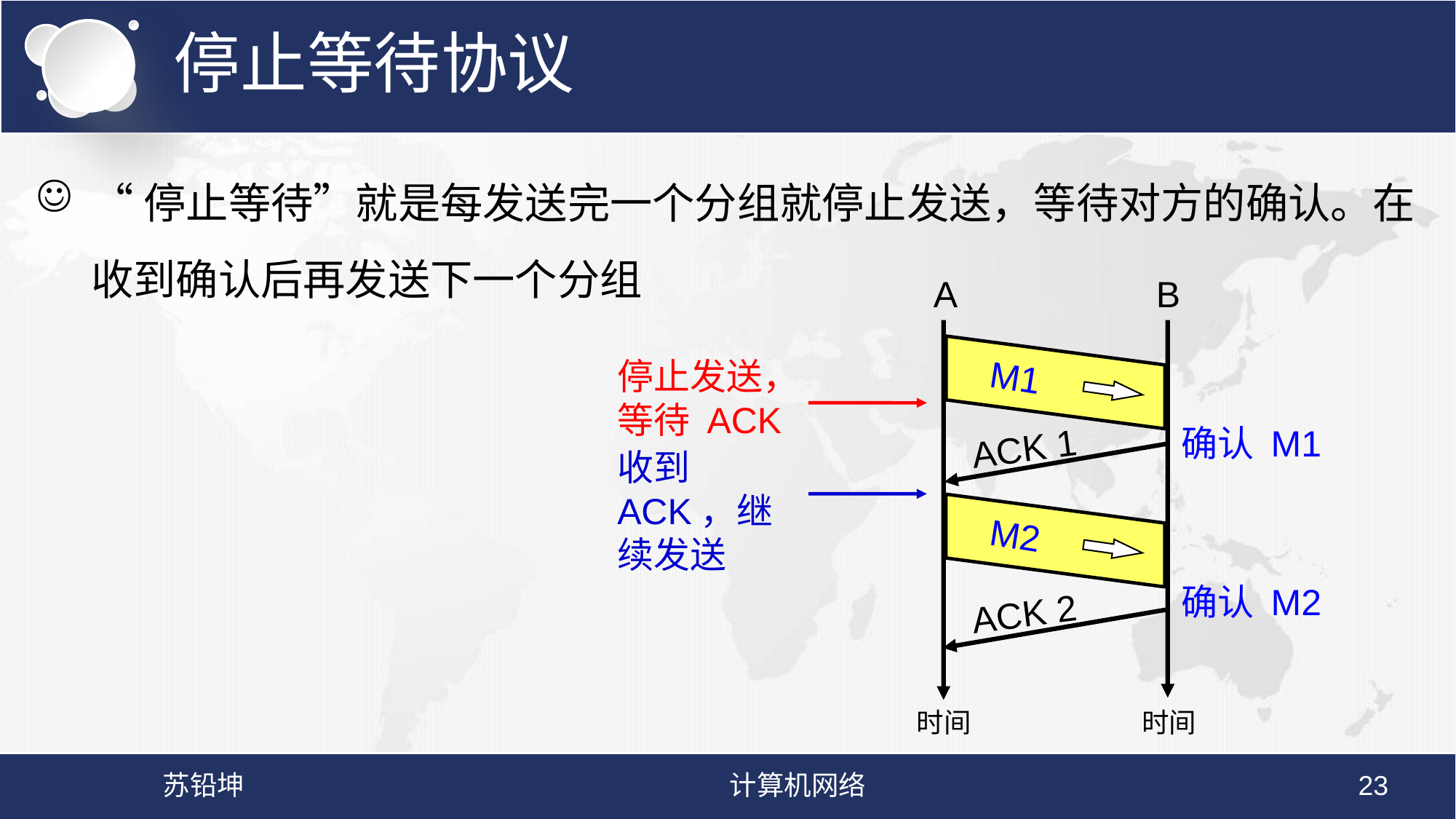

# 停止等待协议

“停止等待”就是每发送完一个分组就停止发送，等待对方的确认。在收到确认后再发送下一个分组
A
B

时间
时间

M1

停止发送，等待 ACK

确认 M1
ACK 1

收到 ACK，继续发送

M2

确认 M2
ACK 2

苏铅坤
计算机网络
23